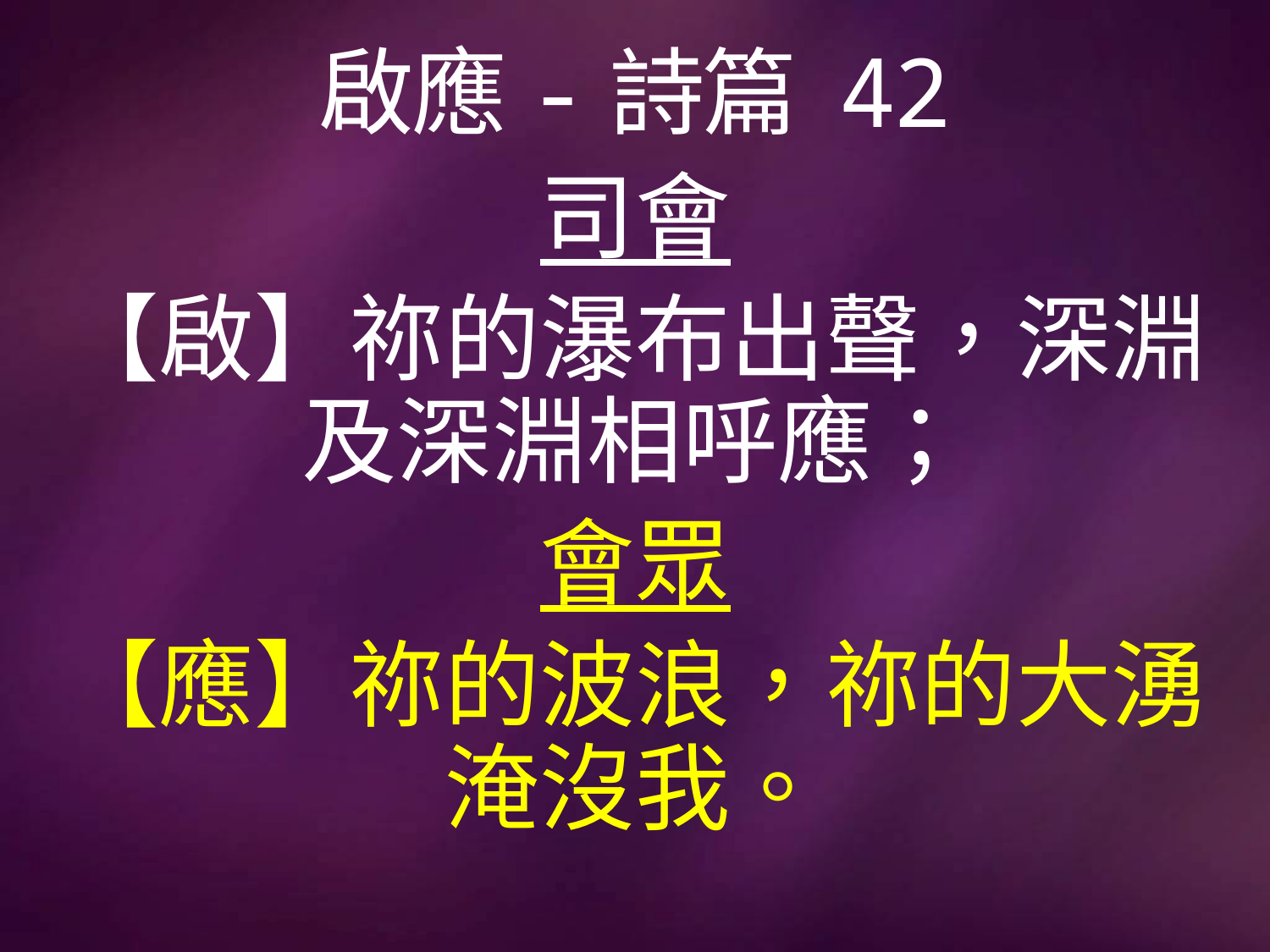

# 啟應-詩篇 42
司會
【啟】祢的瀑布出聲，深淵及深淵相呼應；
會眾
【應】祢的波浪，祢的大湧淹沒我。